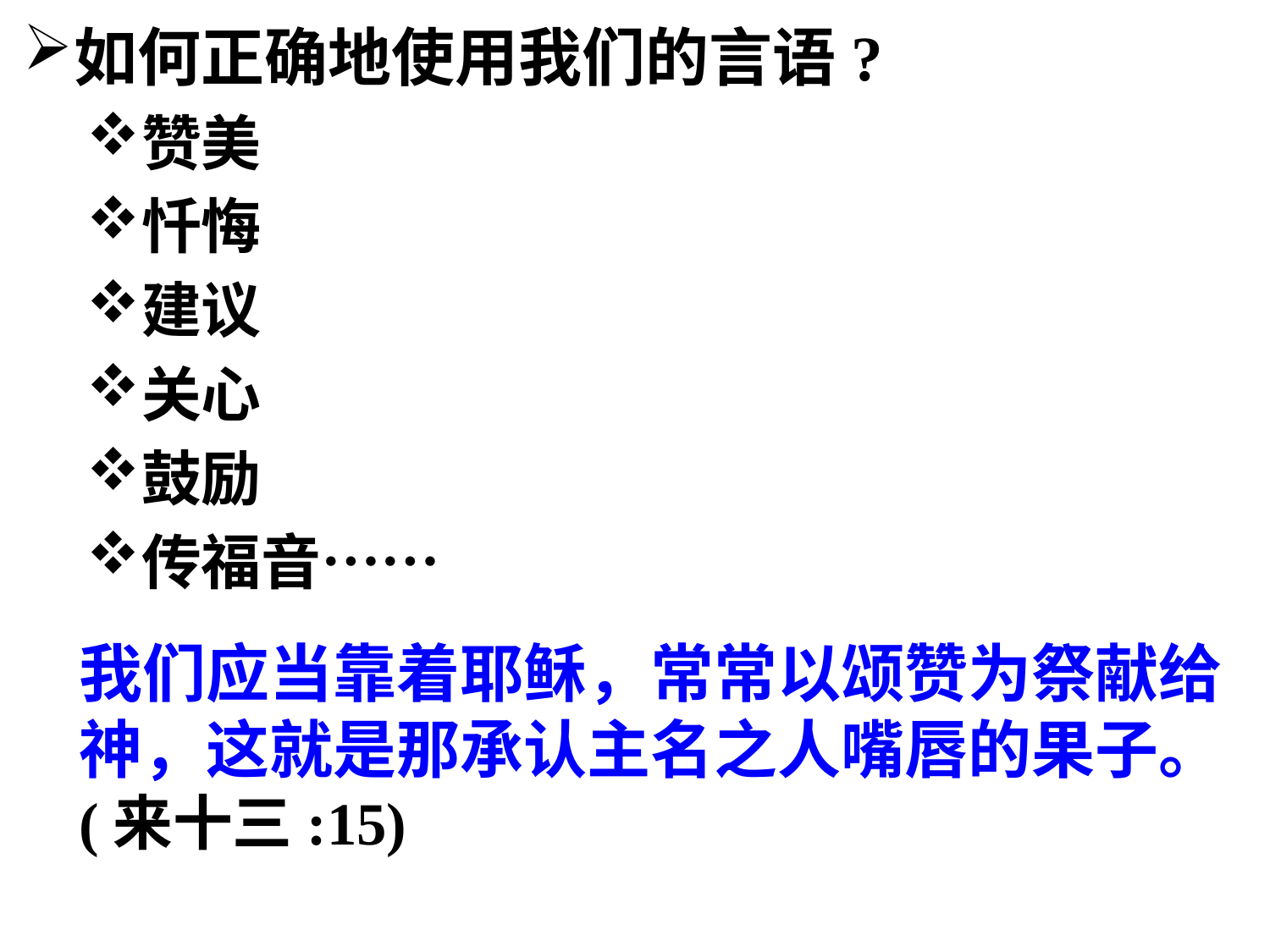

如何正确地使用我们的言语?
赞美
忏悔
建议
关心
鼓励
传福音……

我们应当靠着耶稣，常常以颂赞为祭献给神，这就是那承认主名之人嘴唇的果子。 (来十三:15)